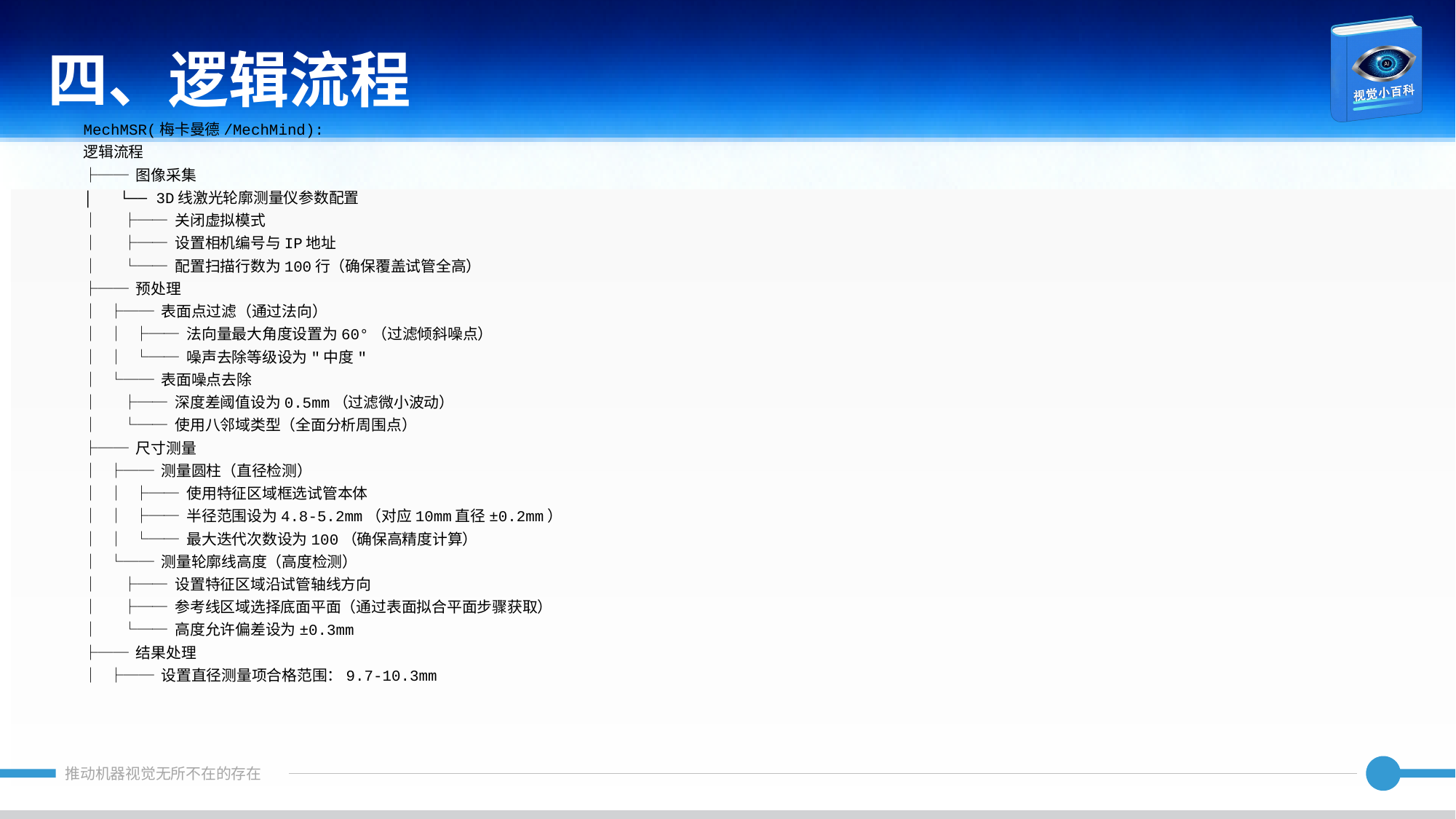

四、逻辑流程

MechMSR(梅卡曼德/MechMind):
逻辑流程
├── 图像采集
│   └── 3D线激光轮廓测量仪参数配置
│       ├── 关闭虚拟模式
│       ├── 设置相机编号与IP地址
│       └── 配置扫描行数为100行（确保覆盖试管全高）
├── 预处理
│   ├── 表面点过滤（通过法向）
│   │   ├── 法向量最大角度设置为60°（过滤倾斜噪点）
│   │   └── 噪声去除等级设为"中度"
│   └── 表面噪点去除
│       ├── 深度差阈值设为0.5mm（过滤微小波动）
│       └── 使用八邻域类型（全面分析周围点）
├── 尺寸测量
│   ├── 测量圆柱（直径检测）
│   │   ├── 使用特征区域框选试管本体
│   │   ├── 半径范围设为4.8-5.2mm（对应10mm直径±0.2mm）
│   │   └── 最大迭代次数设为100（确保高精度计算）
│   └── 测量轮廓线高度（高度检测）
│       ├── 设置特征区域沿试管轴线方向
│       ├── 参考线区域选择底面平面（通过表面拟合平面步骤获取）
│       └── 高度允许偏差设为±0.3mm
├── 结果处理
│   ├── 设置直径测量项合格范围：9.7-10.3mm
8